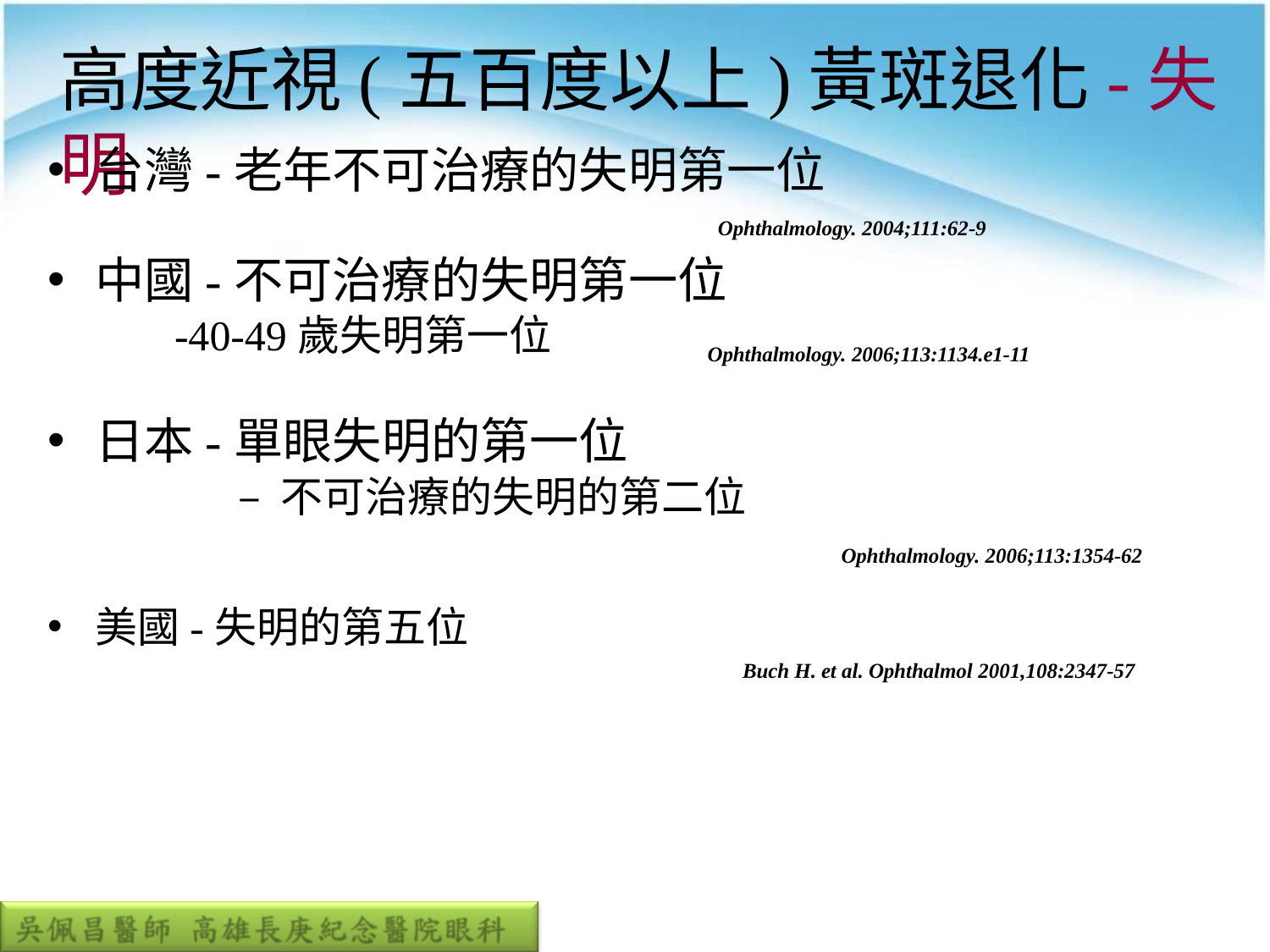

# 高度近視(五百度以上)黃斑退化-失明
台灣-老年不可治療的失明第一位
Ophthalmology. 2004;111:62-9
中國-不可治療的失明第一位
-40-49歲失明第一位
Ophthalmology. 2006;113:1134.e1-11
日本-單眼失明的第一位
– 不可治療的失明的第二位
Ophthalmology. 2006;113:1354-62

美國-失明的第五位
Buch H. et al. Ophthalmol 2001,108:2347-57